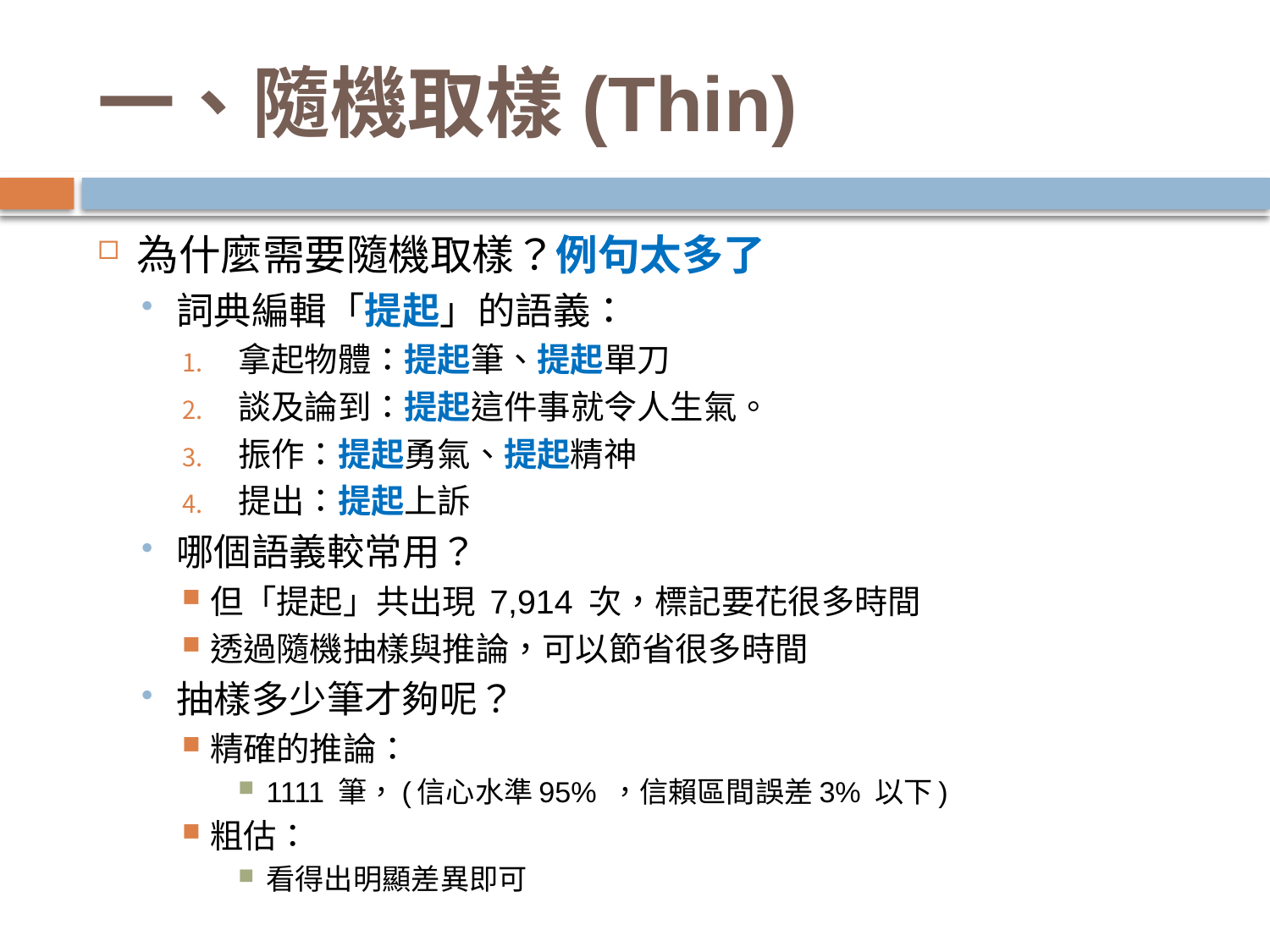

# 一、隨機取樣(Thin)
為什麼需要隨機取樣？例句太多了
詞典編輯「提起」的語義：
拿起物體：提起筆、提起單刀
談及論到：提起這件事就令人生氣。
振作：提起勇氣、提起精神
提出：提起上訴
哪個語義較常用？
但「提起」共出現 7,914 次，標記要花很多時間
透過隨機抽樣與推論，可以節省很多時間
抽樣多少筆才夠呢？
精確的推論：
1111 筆，(信心水準95% ，信賴區間誤差3% 以下)
粗估：
看得出明顯差異即可